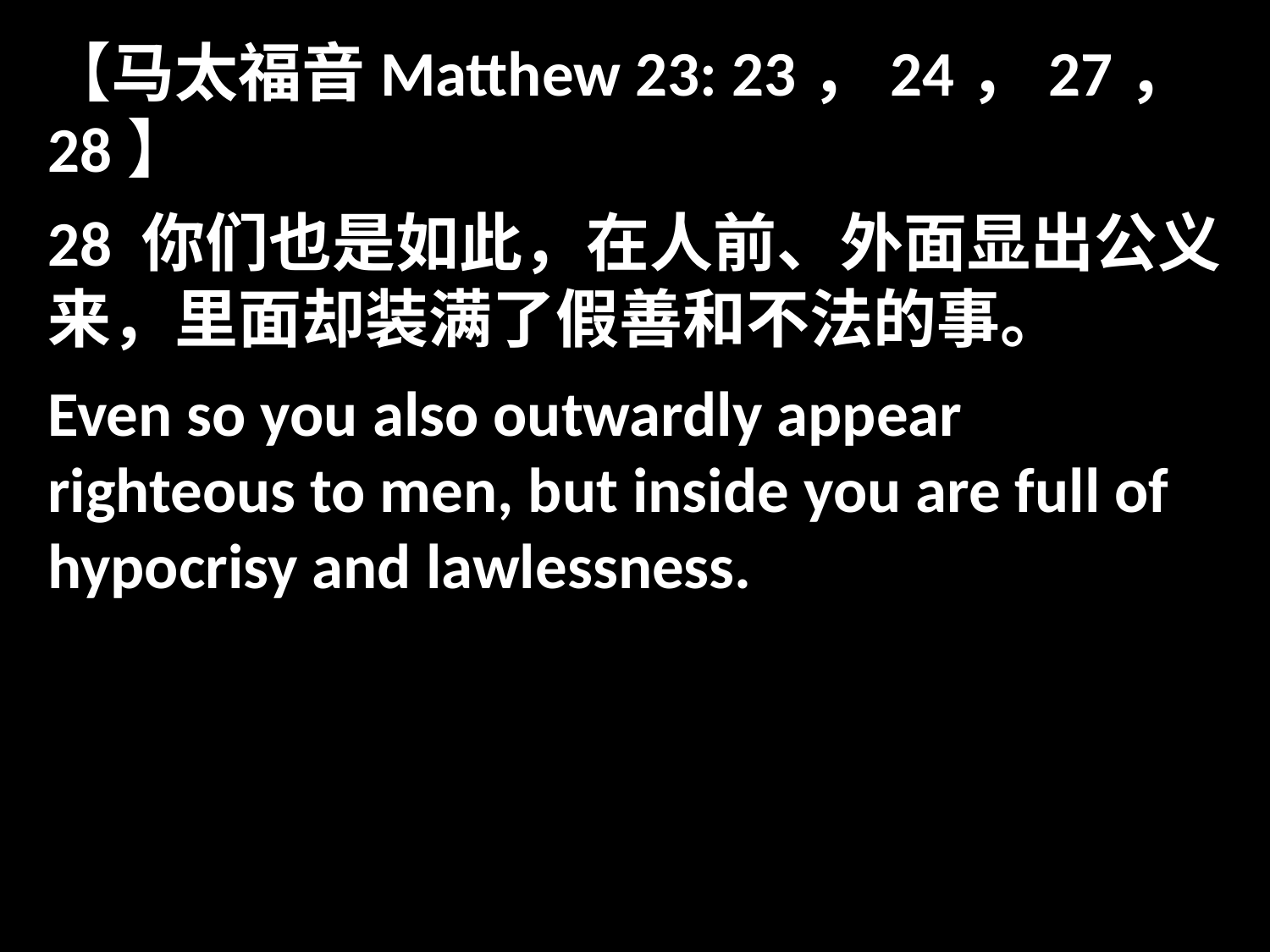

【马太福音Matthew 23: 23，24，27，28】
28 你们也是如此，在人前、外面显出公义来，里面却装满了假善和不法的事。
Even so you also outwardly appear righteous to men, but inside you are full of hypocrisy and lawlessness.